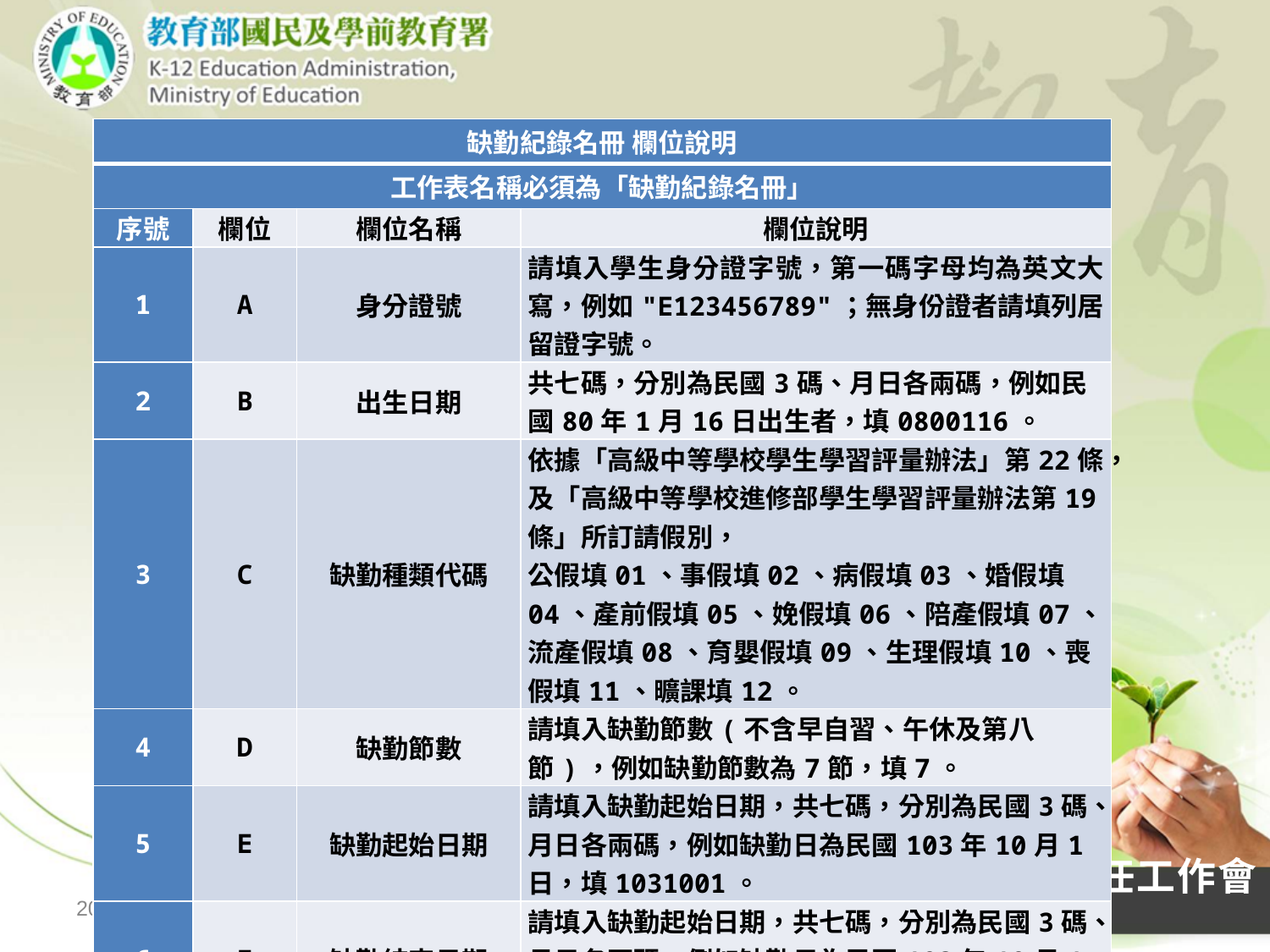

| 缺勤紀錄名冊 欄位說明 |  |  |  |
| --- | --- | --- | --- |
| 工作表名稱必須為「缺勤紀錄名冊」 |  |  |  |
| 序號 | 欄位 | 欄位名稱 | 欄位說明 |
| 1 | A | 身分證號 | 請填入學生身分證字號，第一碼字母均為英文大寫，例如"E123456789"；無身份證者請填列居留證字號。 |
| 2 | B | 出生日期 | 共七碼，分別為民國3碼、月日各兩碼，例如民國80年1月16日出生者，填0800116。 |
| 3 | C | 缺勤種類代碼 | 依據「高級中等學校學生學習評量辦法」第22條，及「高級中等學校進修部學生學習評量辦法第19條」所訂請假別， 公假填01、事假填02、病假填03、婚假填04、產前假填05、娩假填06、陪產假填07、流產假填08、育嬰假填09、生理假填10、喪假填11、曠課填12。 |
| 4 | D | 缺勤節數 | 請填入缺勤節數(不含早自習、午休及第八節)，例如缺勤節數為7節，填7。 |
| 5 | E | 缺勤起始日期 | 請填入缺勤起始日期，共七碼，分別為民國3碼、月日各兩碼，例如缺勤日為民國103年10月1日，填1031001。 |
| 6 | F | 缺勤結束日期 | 請填入缺勤起始日期，共七碼，分別為民國3碼、月日各兩碼，例如缺勤日為民國103年10月1日，填1031001。 |
104學年度全國高級中等學校教務主任工作會議
2015/10/8
北區校長會議-1030819
32